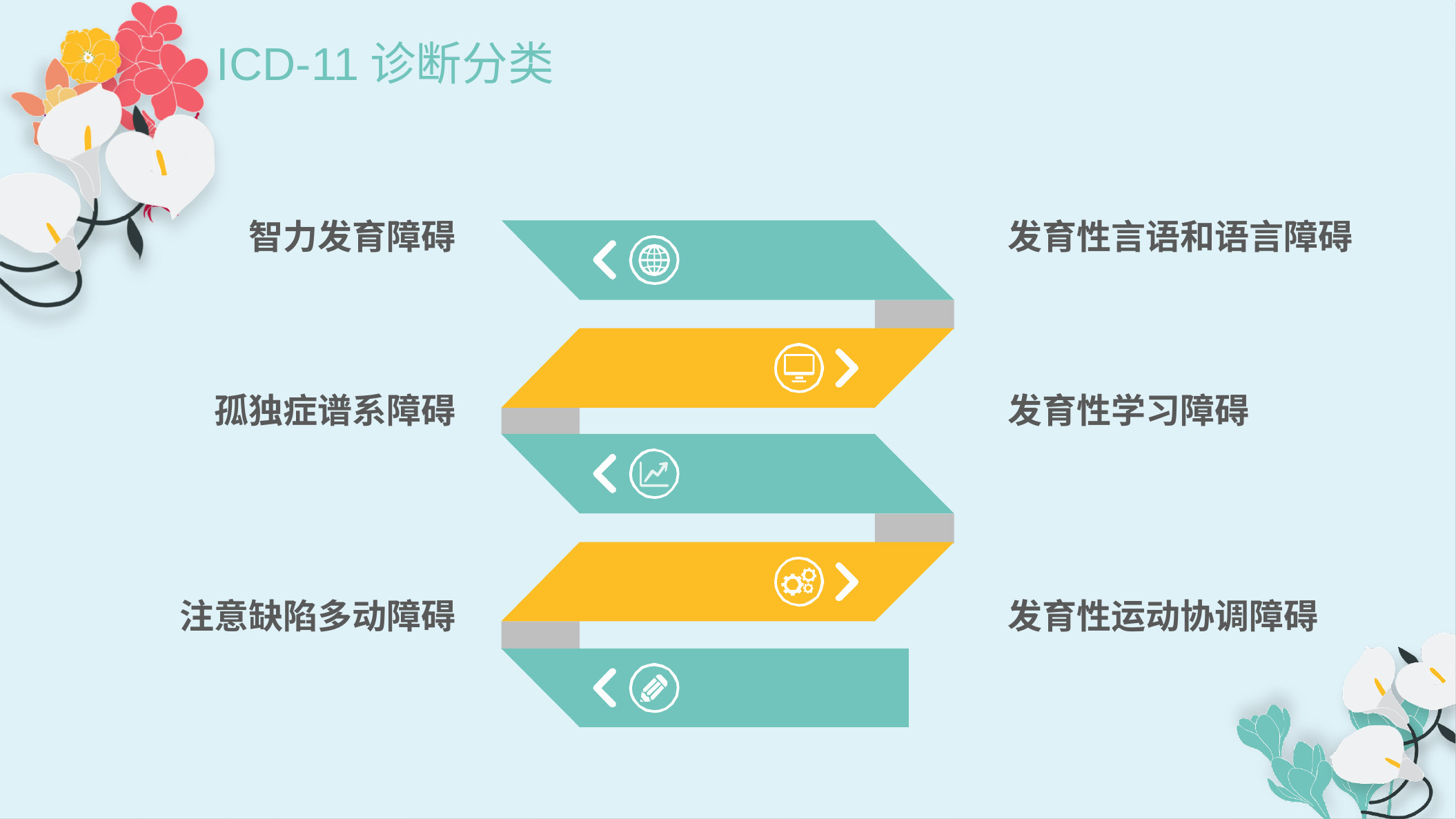

ICD-11诊断分类
智力发育障碍
发育性言语和语言障碍

孤独症谱系障碍
发育性学习障碍

注意缺陷多动障碍
发育性运动协调障碍